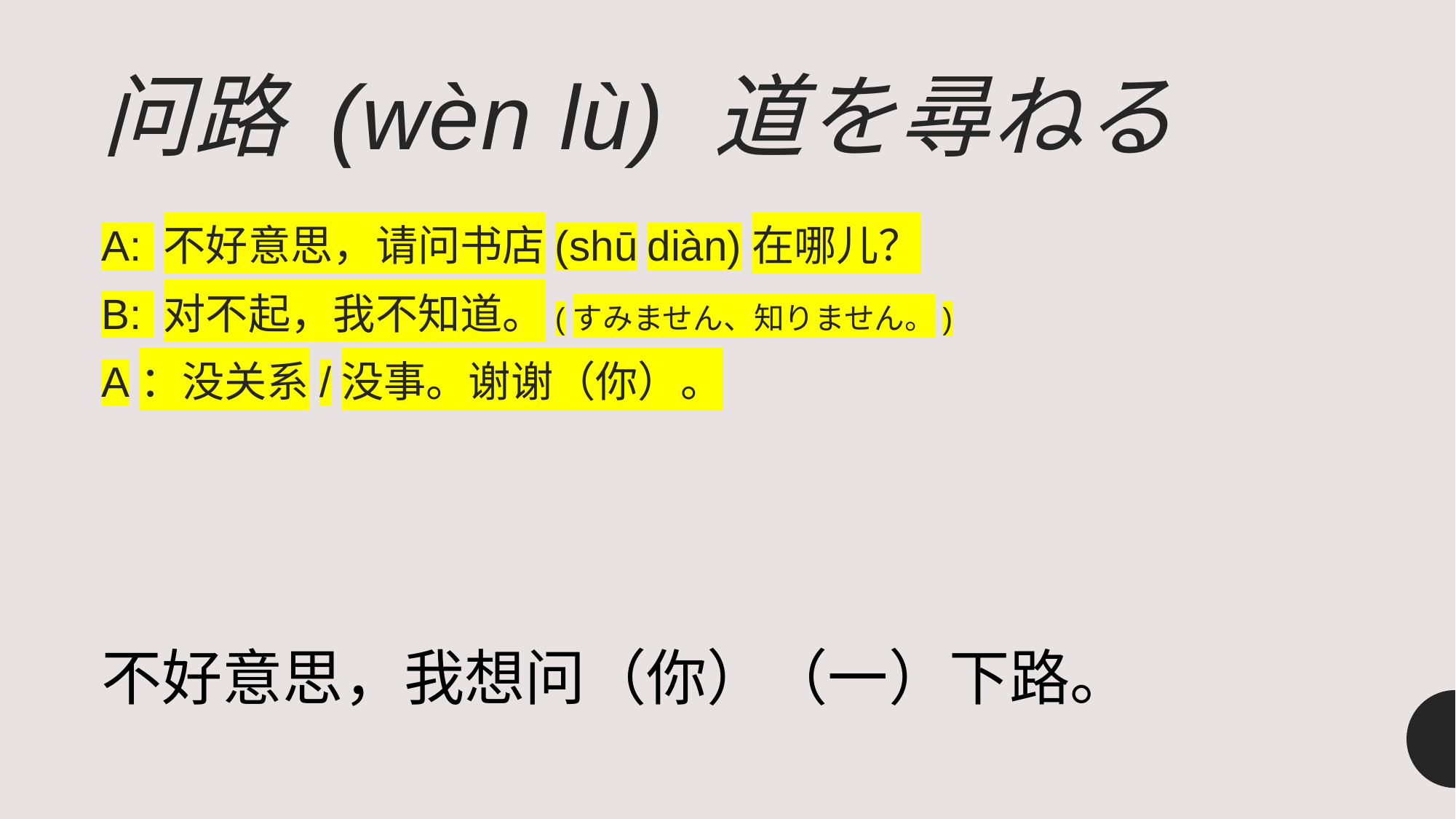

# 问路 (wèn lù) 道を尋ねる
A: 不好意思，请问书店(shū	diàn)在哪儿？
B: 对不起，我不知道。(すみません、知りません。)
A：没关系/没事。谢谢（你）。

不好意思，我想问（你）（一）下路。